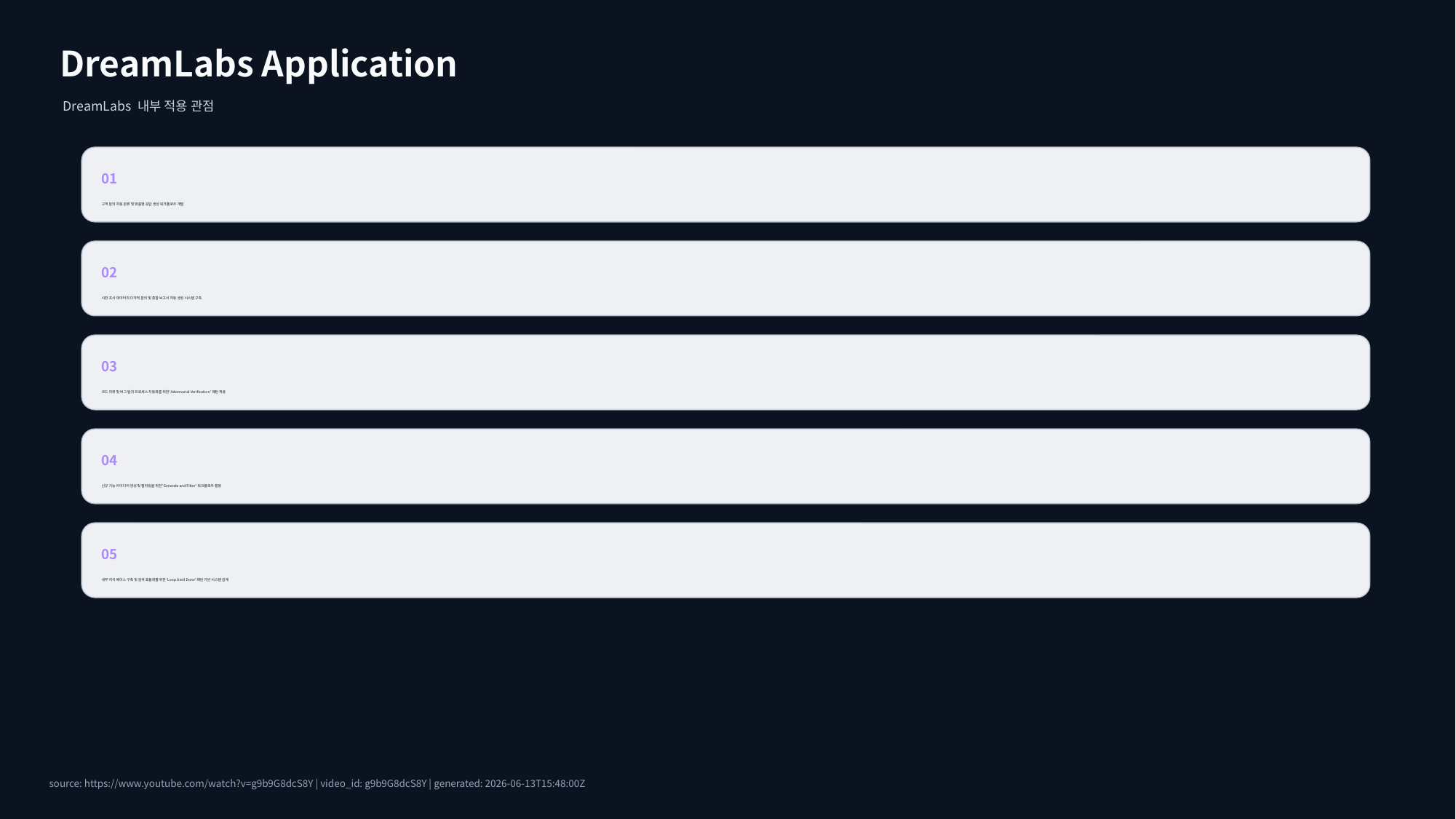

DreamLabs Application
DreamLabs 내부 적용 관점

01
고객 문의 자동 분류 및 맞춤형 응답 생성 워크플로우 개발

02
시장 조사 데이터의 다각적 분석 및 종합 보고서 자동 생성 시스템 구축

03
코드 리뷰 및 버그 탐지 프로세스 자동화를 위한 'Adversarial Verification' 패턴 적용

04
신규 기능 아이디어 생성 및 필터링을 위한 'Generate and Filter' 워크플로우 활용

05
내부 지식 베이스 구축 및 검색 효율화를 위한 'Loop Until Done' 패턴 기반 시스템 설계
source: https://www.youtube.com/watch?v=g9b9G8dcS8Y | video_id: g9b9G8dcS8Y | generated: 2026-06-13T15:48:00Z